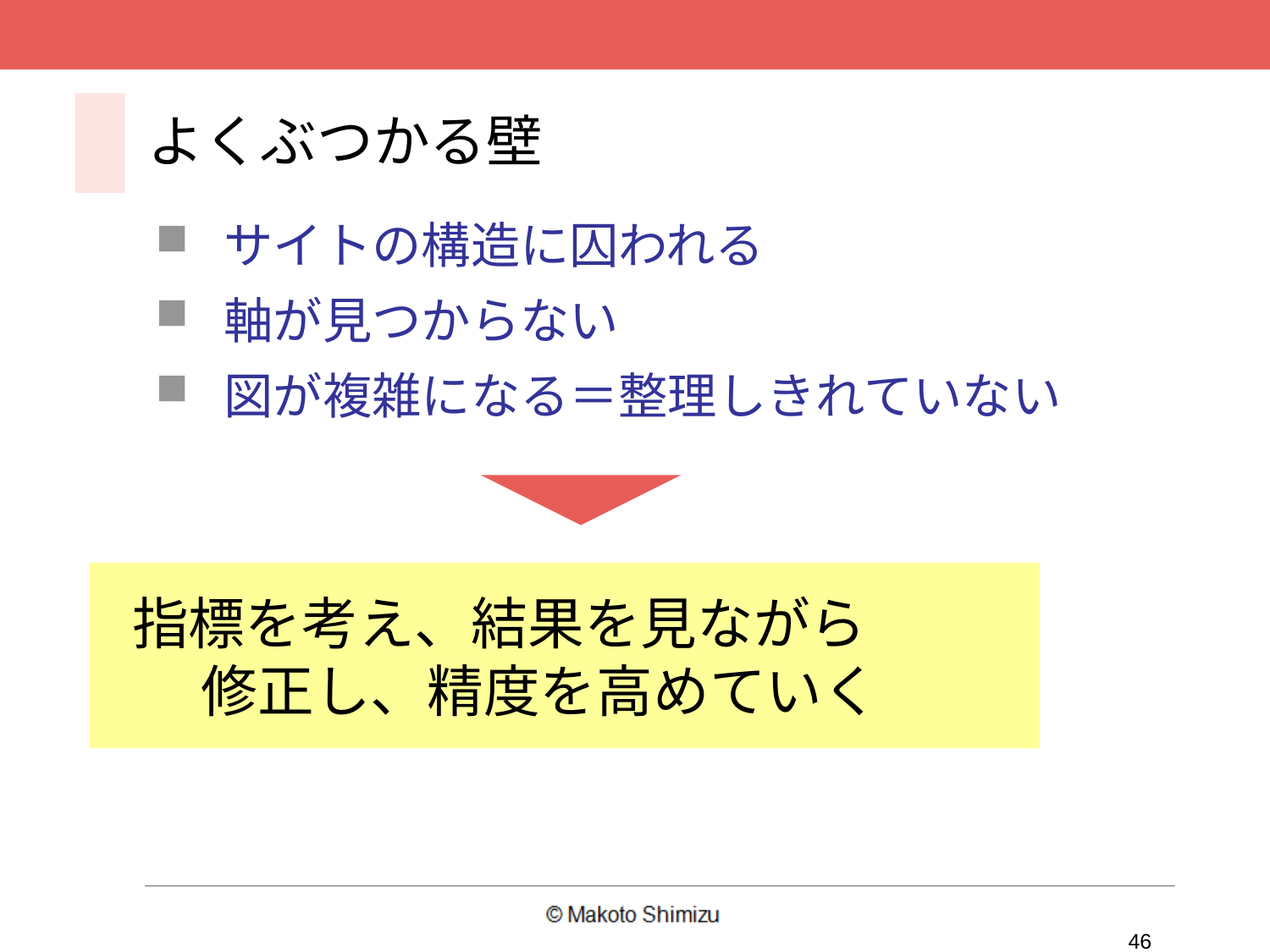

よくぶつかる壁
サイトの構造に囚われる
軸が見つからない
図が複雑になる＝整理しきれていない

指標を考え、結果を見ながら
修正し、精度を高めていく